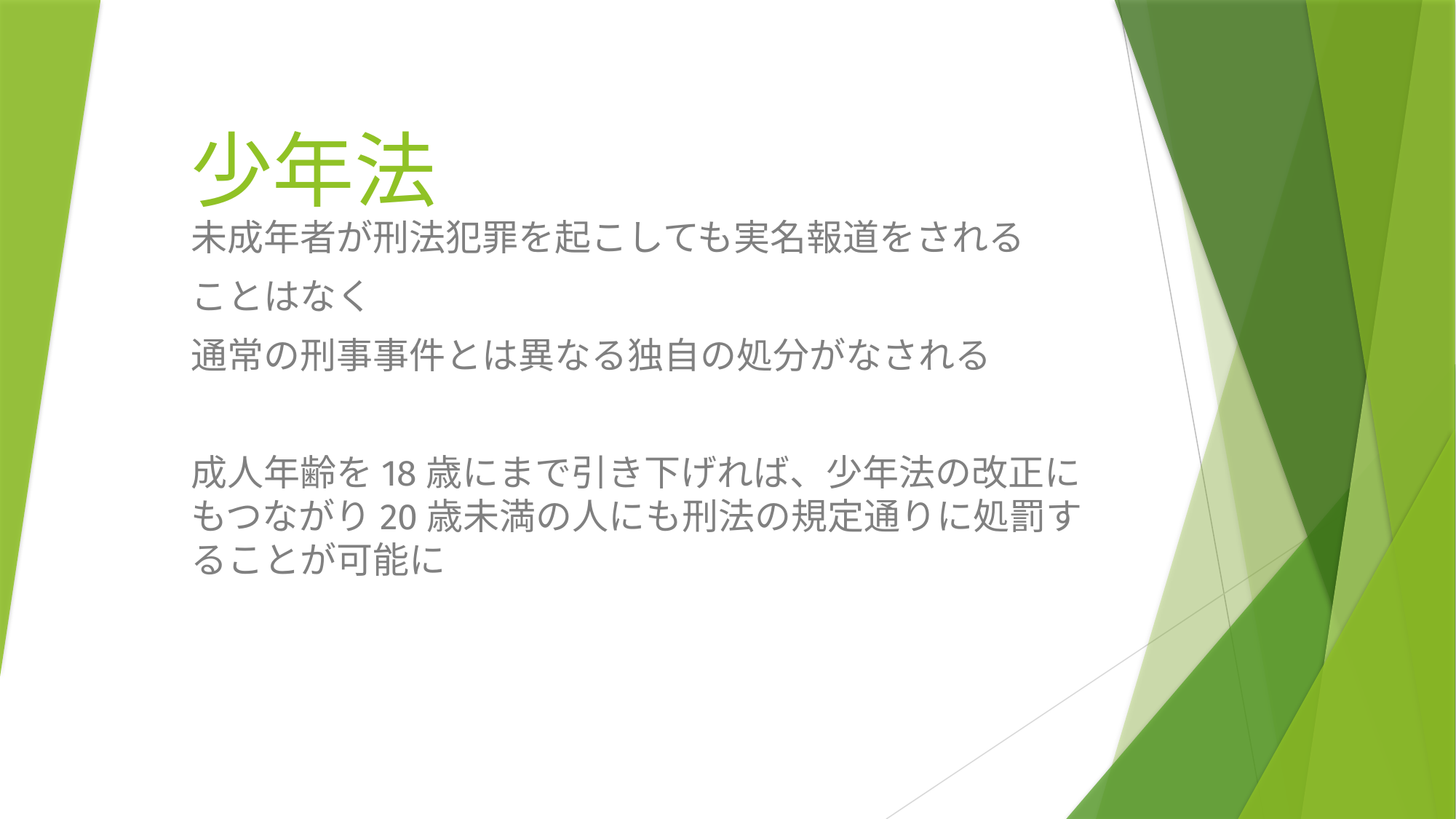

# 少年法
未成年者が刑法犯罪を起こしても実名報道をされる
ことはなく
通常の刑事事件とは異なる独自の処分がなされる

成人年齢を18歳にまで引き下げれば、少年法の改正にもつながり20歳未満の人にも刑法の規定通りに処罰することが可能に